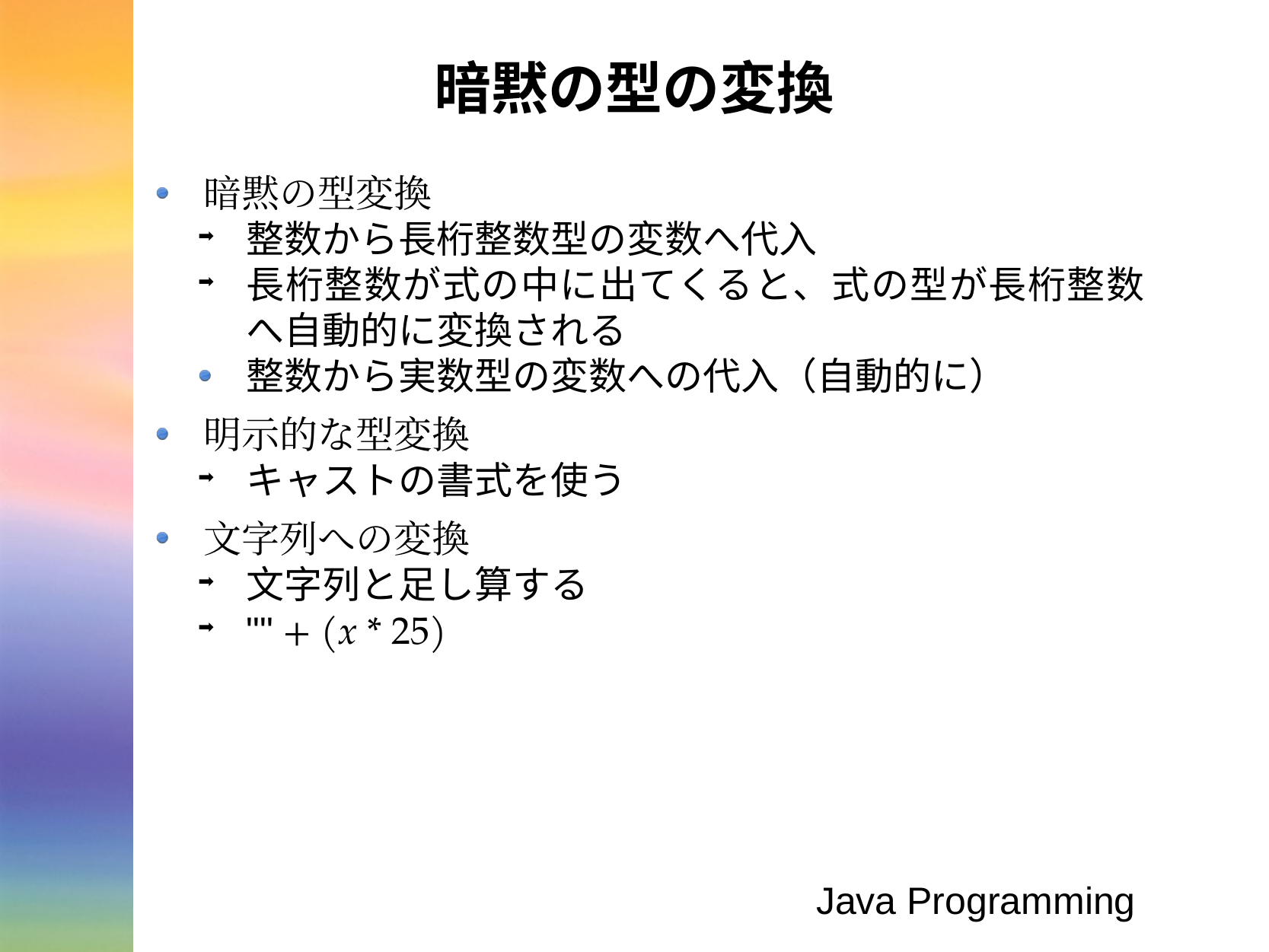

# 暗黙の型の変換
暗黙の型変換
整数から長桁整数型の変数へ代入
長桁整数が式の中に出てくると、式の型が長桁整数へ自動的に変換される
整数から実数型の変数への代入（自動的に）
明示的な型変換
キャストの書式を使う
文字列への変換
文字列と足し算する
"" + (x * 25)